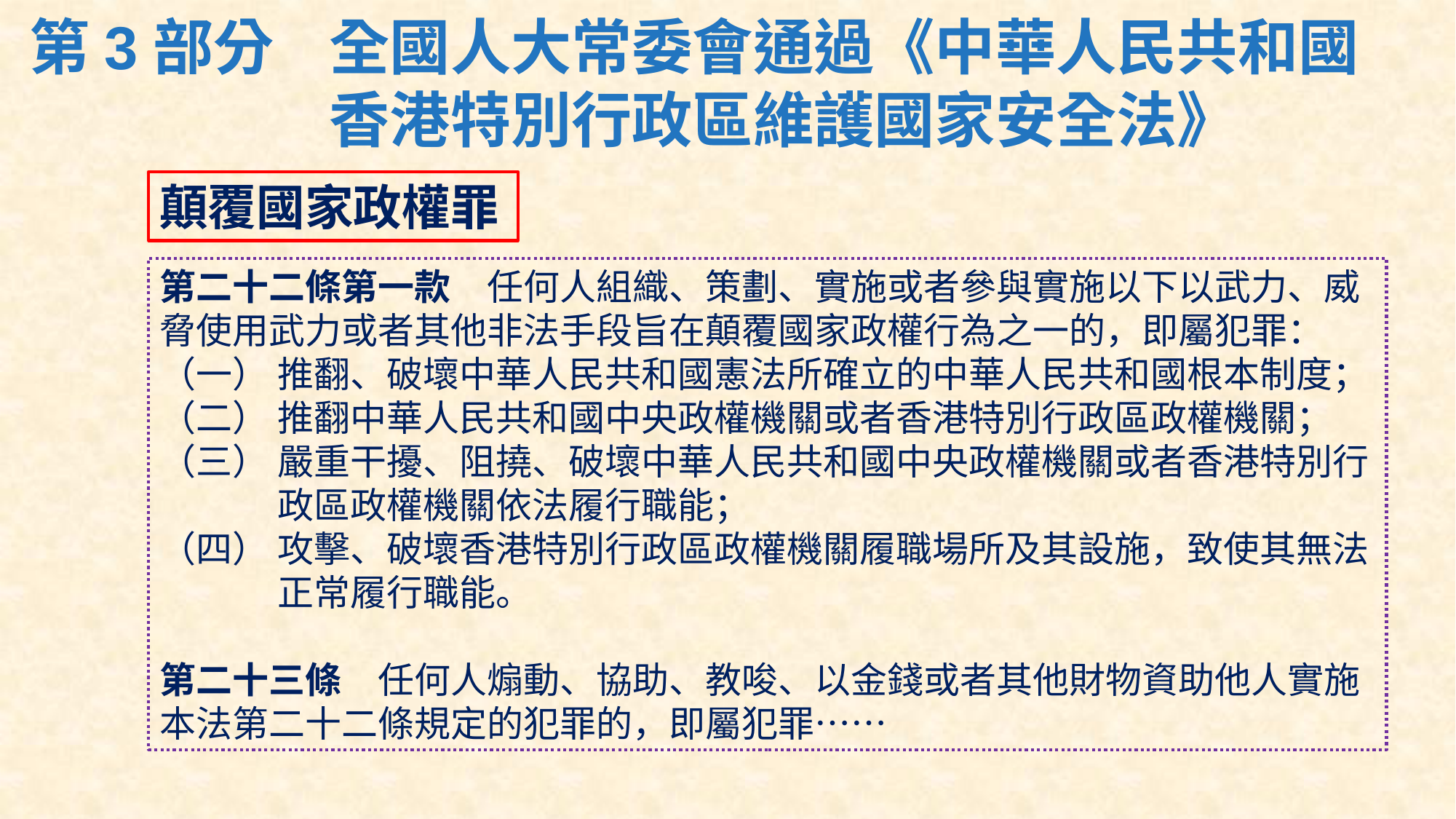

# 第3部分	全國人大常委會通過《中華人民共和國香港特別行政區維護國家安全法》
顛覆國家政權罪
第二十二條第一款  任何人組織、策劃、實施或者參與實施以下以武力、威脅使用武力或者其他非法手段旨在顛覆國家政權行為之一的，即屬犯罪：
（一）	推翻、破壞中華人民共和國憲法所確立的中華人民共和國根本制度；
（二）	推翻中華人民共和國中央政權機關或者香港特別行政區政權機關；
（三）	嚴重干擾、阻撓、破壞中華人民共和國中央政權機關或者香港特別行政區政權機關依法履行職能；
（四）	攻擊、破壞香港特別行政區政權機關履職場所及其設施，致使其無法正常履行職能。

第二十三條  任何人煽動、協助、教唆、以金錢或者其他財物資助他人實施本法第二十二條規定的犯罪的，即屬犯罪……